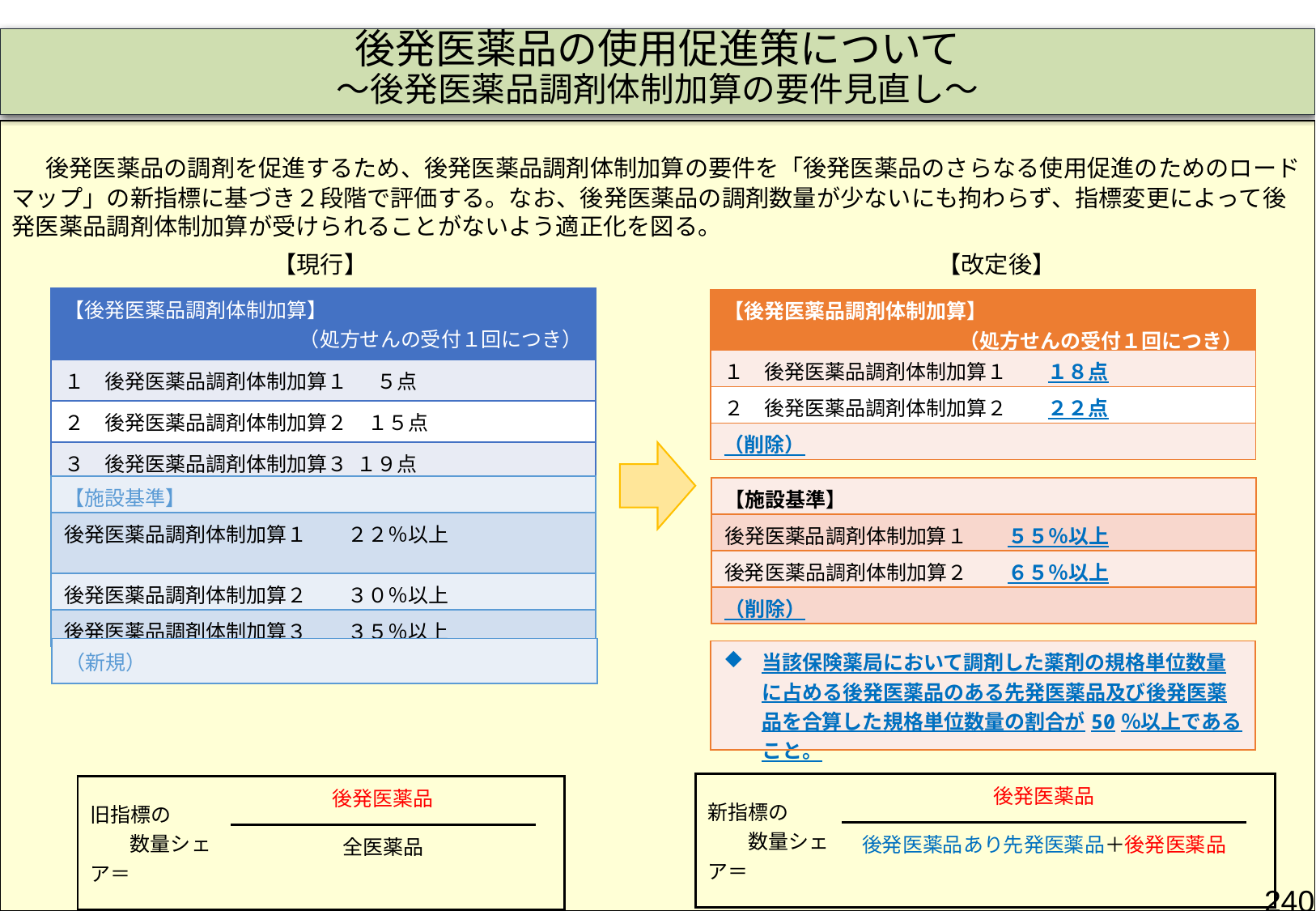

# 後発医薬品の使用促進策について ～後発医薬品調剤体制加算の要件見直し～

　後発医薬品の調剤を促進するため、後発医薬品調剤体制加算の要件を「後発医薬品のさらなる使用促進のためのロードマップ」の新指標に基づき２段階で評価する。なお、後発医薬品の調剤数量が少ないにも拘わらず、指標変更によって後発医薬品調剤体制加算が受けられることがないよう適正化を図る。

【現行】
【改定後】
| 【後発医薬品調剤体制加算】 （処方せんの受付１回につき） |
| --- |
| １　後発医薬品調剤体制加算１　 ５点 |
| ２　後発医薬品調剤体制加算２　１５点 |
| ３　後発医薬品調剤体制加算３ １９点 |
| 【後発医薬品調剤体制加算】 （処方せんの受付１回につき） |
| --- |
| １　後発医薬品調剤体制加算１　　１８点 |
| ２　後発医薬品調剤体制加算２　　２２点 |
| （削除） |

| 【施設基準】 |
| --- |
| 後発医薬品調剤体制加算１　　２２％以上 |
| 後発医薬品調剤体制加算２　　３０％以上 |
| 後発医薬品調剤体制加算３　　３５％以上 |
| 【施設基準】 |
| --- |
| 後発医薬品調剤体制加算１　　５５％以上 |
| 後発医薬品調剤体制加算２　　６５％以上 |
| （削除） |
| （新規） |
| --- |
| 当該保険薬局において調剤した薬剤の規格単位数量に占める後発医薬品のある先発医薬品及び後発医薬品を合算した規格単位数量の割合が50％以上であること。 |
| --- |
| 新指標の　　　　数量シェア＝ | 後発医薬品 |  |
| --- | --- | --- |
|  | 後発医薬品あり先発医薬品＋後発医薬品 |  |
| 旧指標の　　　　数量シェア＝ | 後発医薬品 |  |
| --- | --- | --- |
|  | 全医薬品 |  |
240